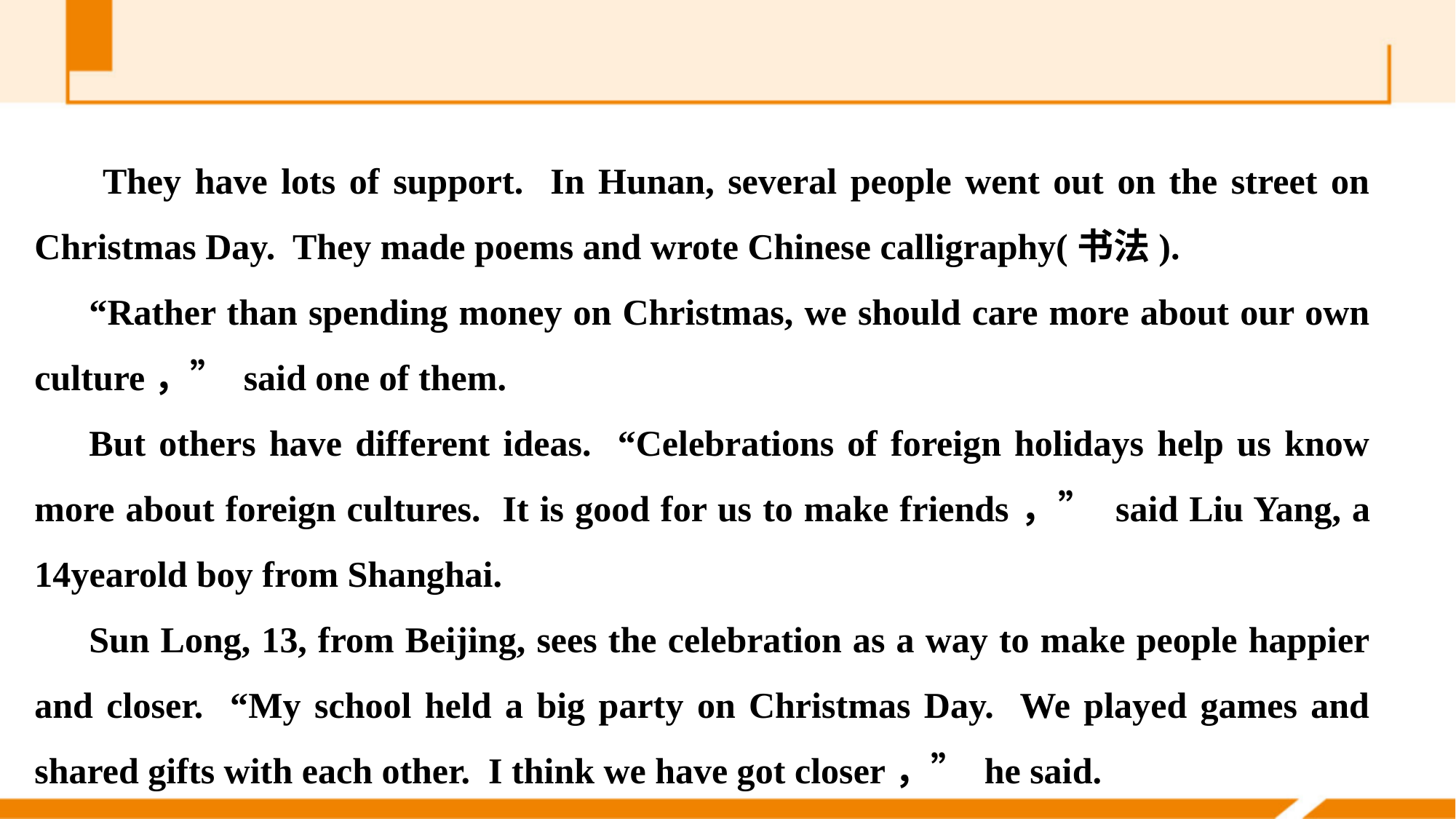

They have lots of support.  In Hunan, several people went out on the street on Christmas Day.  They made poems and wrote Chinese calligraphy(书法).
“Rather than spending money on Christmas, we should care more about our own culture，” said one of them.
But others have different ideas.  “Celebrations of foreign holidays help us know more about foreign cultures.  It is good for us to make friends，” said Liu Yang, a 14­year­old boy from Shanghai.
Sun Long, 13, from Beijing, sees the celebration as a way to make people happier and closer.  “My school held a big party on Christmas Day.  We played games and shared gifts with each other.  I think we have got closer，” he said.